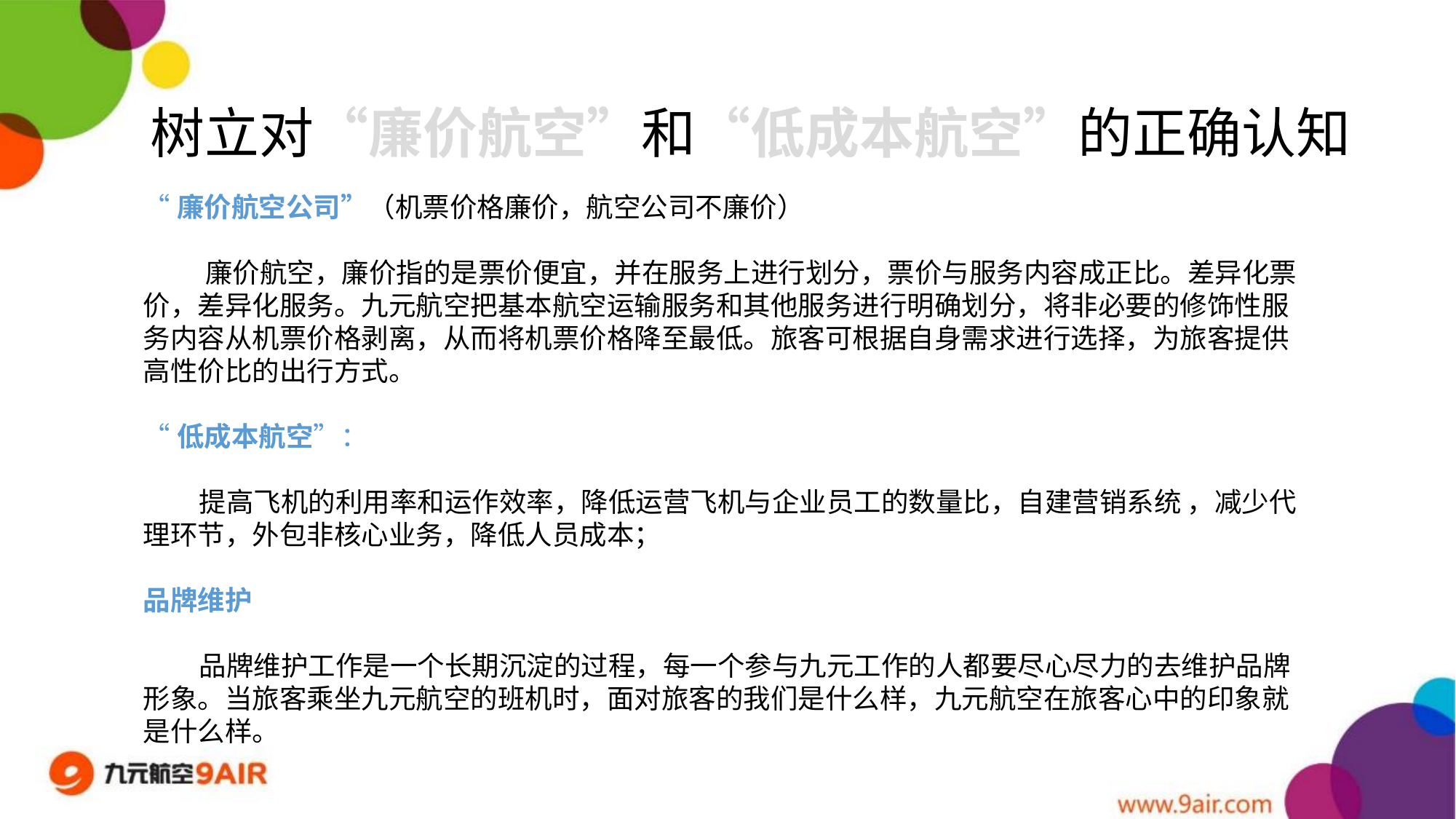

树立对“廉价航空”和“低成本航空”的正确认知
“廉价航空公司”（机票价格廉价，航空公司不廉价）

         廉价航空，廉价指的是票价便宜，并在服务上进行划分，票价与服务内容成正比。差异化票价，差异化服务。九元航空把基本航空运输服务和其他服务进行明确划分，将非必要的修饰性服务内容从机票价格剥离，从而将机票价格降至最低。旅客可根据自身需求进行选择，为旅客提供高性价比的出行方式。

“低成本航空”：

        提高飞机的利用率和运作效率，降低运营飞机与企业员工的数量比，自建营销系统 ，减少代理环节，外包非核心业务，降低人员成本；

品牌维护

        品牌维护工作是一个长期沉淀的过程，每一个参与九元工作的人都要尽心尽力的去维护品牌形象。当旅客乘坐九元航空的班机时，面对旅客的我们是什么样，九元航空在旅客心中的印象就是什么样。